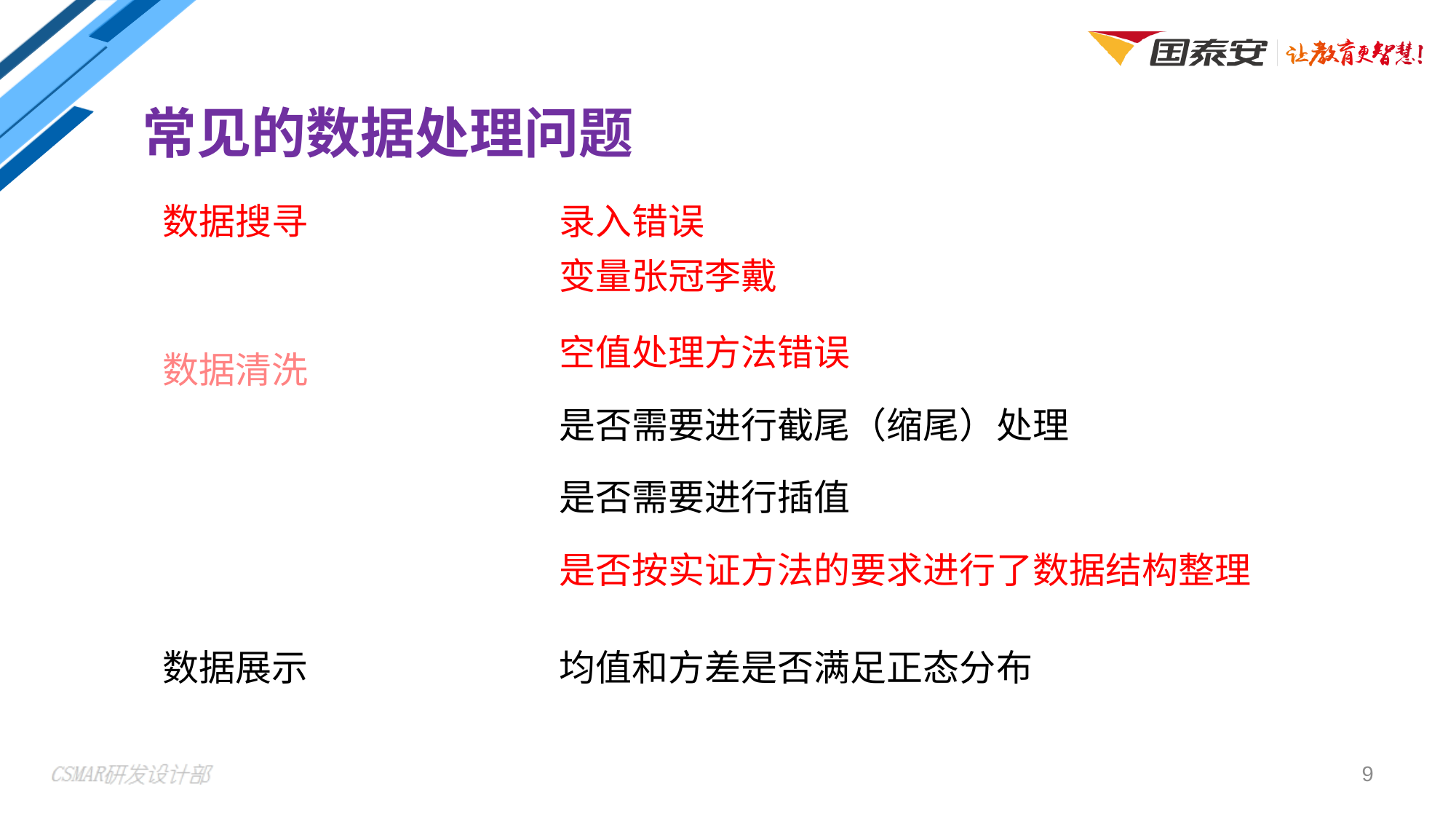

常见的数据处理问题
数据搜寻
录入错误
变量张冠李戴
空值处理方法错误
数据清洗
是否需要进行截尾（缩尾）处理
是否需要进行插值
是否按实证方法的要求进行了数据结构整理
数据展示
均值和方差是否满足正态分布
9